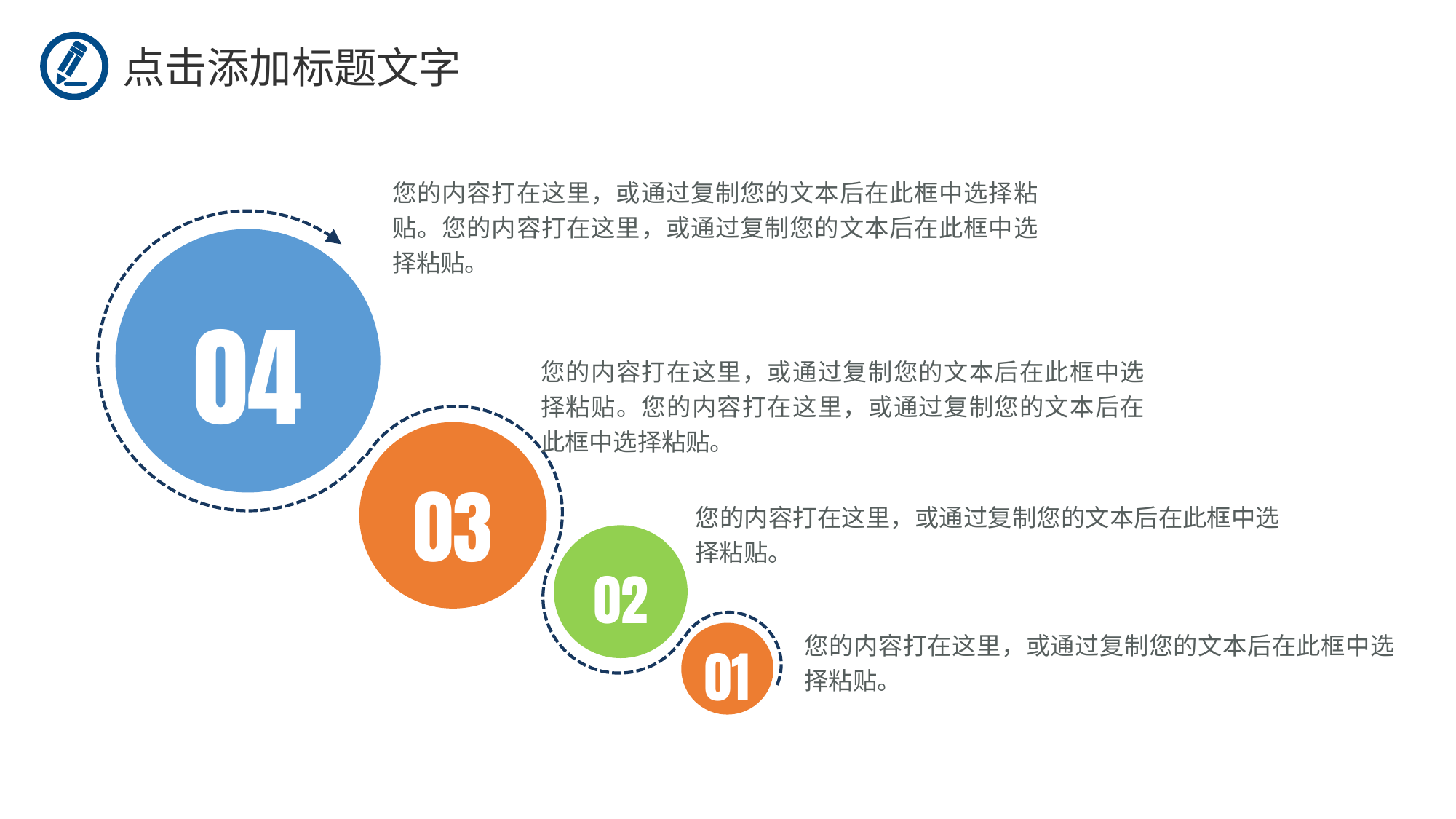

点击添加标题文字
您的内容打在这里，或通过复制您的文本后在此框中选择粘贴。您的内容打在这里，或通过复制您的文本后在此框中选择粘贴。

04
您的内容打在这里，或通过复制您的文本后在此框中选择粘贴。您的内容打在这里，或通过复制您的文本后在此框中选择粘贴。
03
您的内容打在这里，或通过复制您的文本后在此框中选择粘贴。
02
您的内容打在这里，或通过复制您的文本后在此框中选择粘贴。
01